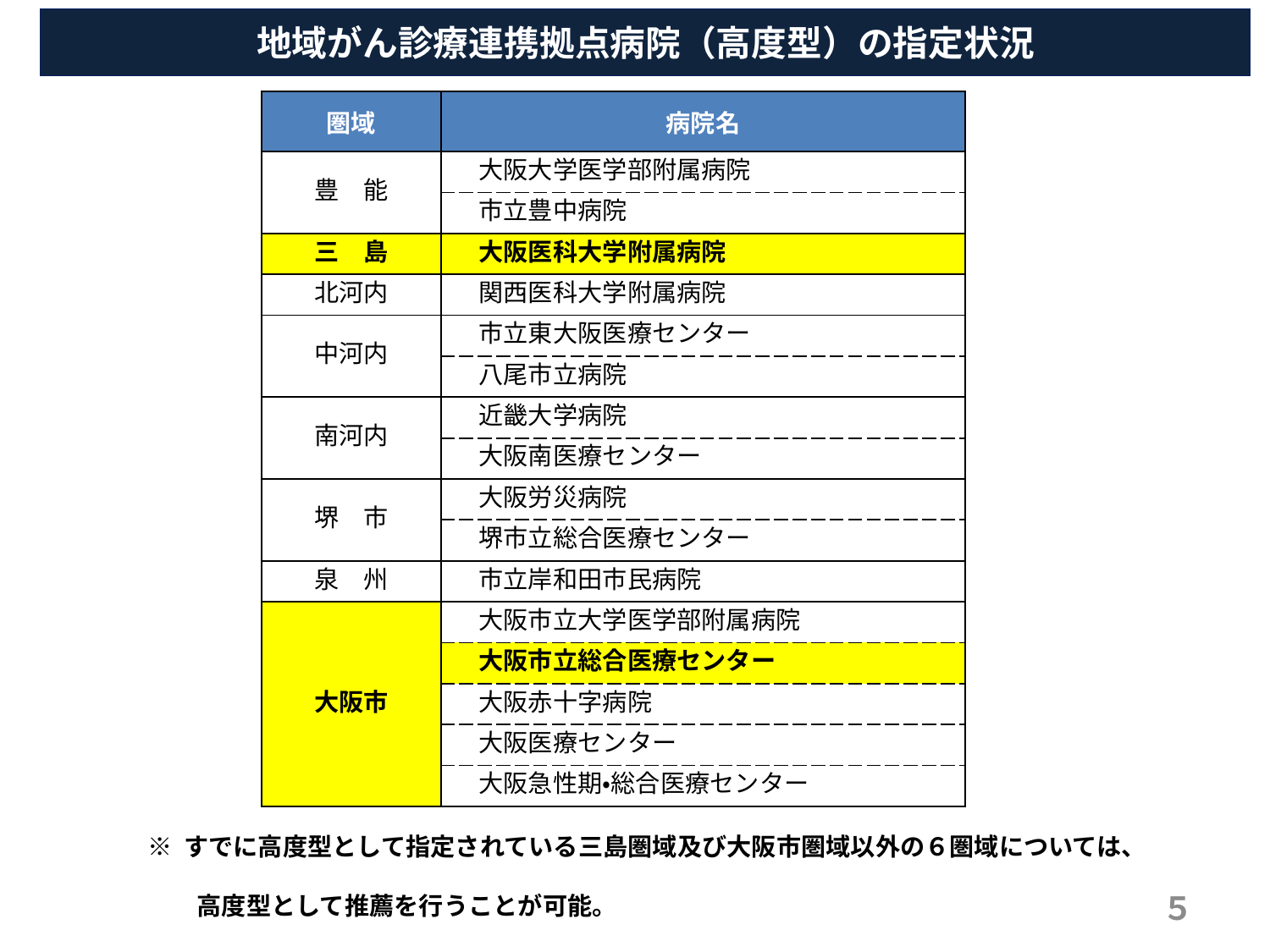

地域がん診療連携拠点病院（高度型）の指定状況
| 圏域 | 病院名 |
| --- | --- |
| 豊　能 | 大阪大学医学部附属病院 |
|  | 市立豊中病院 |
| 三　島 | 大阪医科大学附属病院 |
| 北河内 | 関西医科大学附属病院 |
| 中河内 | 市立東大阪医療センター |
|  | 八尾市立病院 |
| 南河内 | 近畿大学病院 |
|  | 大阪南医療センター |
| 堺　市 | 大阪労災病院 |
|  | 堺市立総合医療センター |
| 泉　州 | 市立岸和田市民病院 |
| 大阪市 | 大阪市立大学医学部附属病院 |
|  | 大阪市立総合医療センター |
|  | 大阪赤十字病院 |
|  | 大阪医療センター |
|  | 大阪急性期・総合医療センター |
※ すでに高度型として指定されている三島圏域及び大阪市圏域以外の６圏域については、
　　高度型として推薦を行うことが可能。
５